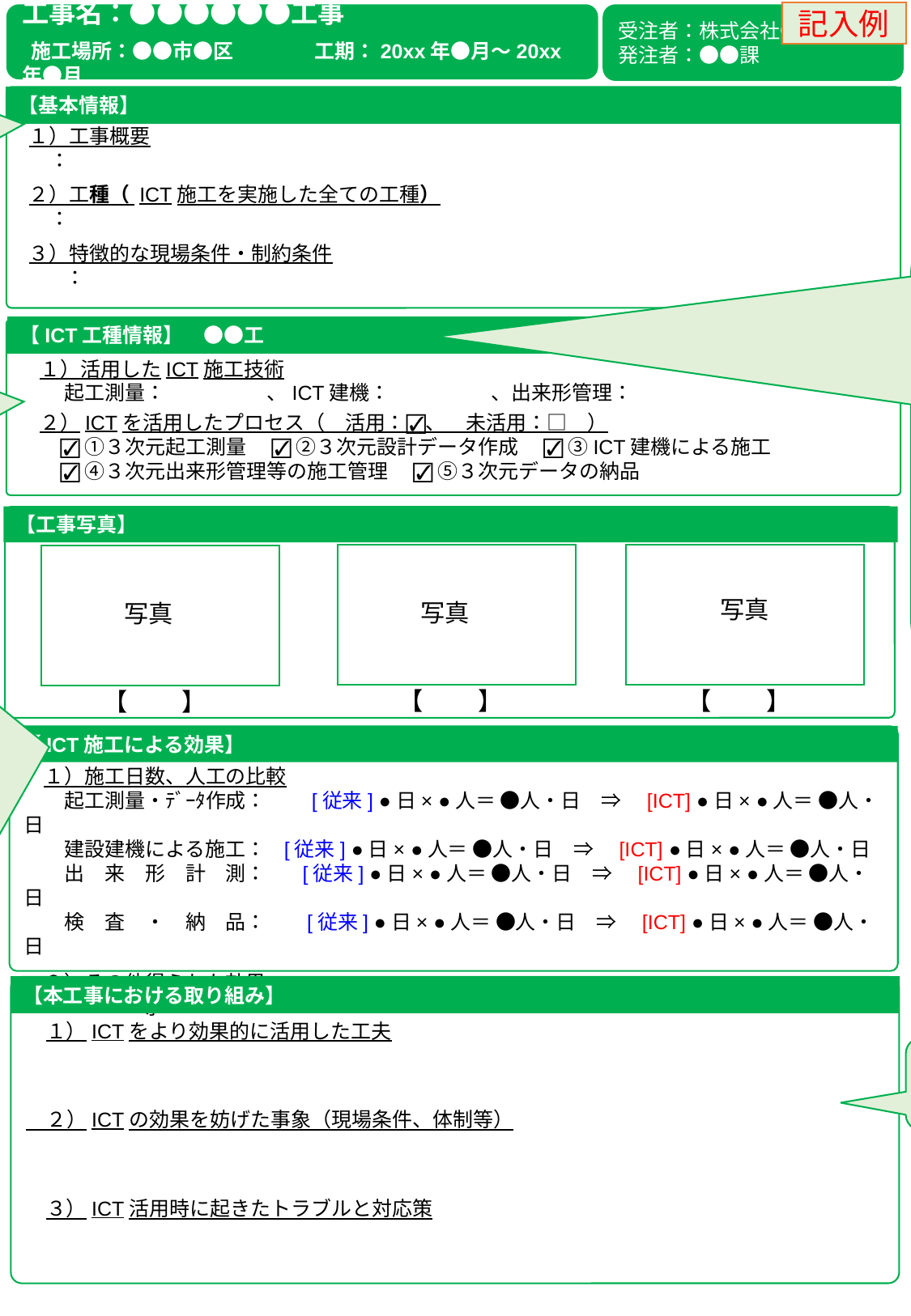

記入例
工事名：●●●●●●工事
 施工場所：●●市●区　　　　工期：20xx年●月～20xx年●月
受注者：株式会社●●建設
発注者：●●課
【基本情報】は、工事全体の情報を記入してください。
工種は、ICT施工を実施した全ての工種と施工量を記載してください。施工量は単位を忘れずに記入してください。
【基本情報】

 １）工事概要
  　：
 ２）工種（ ICT施工を実施した全ての工種）
 　 ：
 ３）特徴的な現場条件・制約条件
 　　：
工種名を記入してください（実施したICT工種が複数の場合は代表工種１つ）
工種名は以下を参考に記入してください、以下に該当する工種がない場合も記入してください。

　【工種】					　【実施内容】
　・土工					⇒掘削、盛土、法面整形等
　・舗装工（路盤工）			⇒路盤工（上層、下層、不陸整正）
　・舗装工（ｱｽﾌｧﾙﾄ舗装工）	⇒Asﾌｨﾆｯｼｬｰ活用
　・舗装工（ｺﾝｸﾘｰﾄ舗装工）	⇒ｽﾘｯﾌﾟﾌｫｰﾑﾍﾟｰﾊﾟ活用
　・舗装工（修繕工）			⇒路面切削機活用
　・浚渫工					⇒河川浚渫
　・法面工					⇒植生工、吹付工、吹付法枠工（建機なし）
　・地盤改良工（安定処理）		⇒路床安定処理工、表層安定処理工
　・地盤改良工（中層混合処理）	⇒中層混合処理
　・地盤改良工（ｽﾗﾘｰ攪拌工）	⇒ｽﾗﾘｰ攪拌工
　・地盤改良工（ﾍﾟｰﾊﾟｰﾄﾞﾚｰﾝ工）	⇒ﾊﾟｰﾁｶﾙﾄﾞﾚｰﾝ工
【ICT工種情報】　●●工

　１）活用したICT施工技術
 　　起工測量：　　　　　、ICT建機：　　　　　、出来形管理：
　２）ICTを活用したプロセス（　活用：☑、　未活用：□　）
　　☑ ①３次元起工測量　 ☑ ②３次元設計データ作成　 ☑ ③ICT建機による施工
　　☑ ④３次元出来形管理等の施工管理　 ☑ ⑤３次元データの納品
【ICT工種情報】以降はICTを活用した工種毎に記載してください。
１）は使用した機器・ソフトの種類又は名称を記入してください。
2工種目以降は次頁に記入してください。
建機は“後付け”かどうかもわかるように記入してください。
【工事写真】

写真
【 　　】

写真
【 　　】

写真
【 　　】
入力する人工は、ICTを活用した工種毎に“日当りの平均人工×施工日数＝総人工”の考えで記入してください。従来とICTで比較する例を以下に示します。

【記入していただく内容（例）】
・　起工測量・ﾃﾞｰﾀ作成：
[従来]現地測量＋設計照査・見直し　等
[ICT]　現地測量＋３次元データ作成＋３次元データ活用（照査・見直し）等

・　建機による施工：
[従来]丁張の設置/墨出し＋建機による施工　等
[ICT]　ICT建機のセティング＋建機による施工　等

・　出来形計測：
[従来]従来計測での出来形管理　等
[ICT]　３次元計測による出来形管理　等

・　検査・納品：
[従来]検査書類作成＋検査対応（現地含む）＋納品　等
[ICT]　検査書類作成＋検査対応＋納品等
【ICT施工による効果】

　１）施工日数、人工の比較
　　起工測量・ﾃﾞｰﾀ作成：　　[従来] ●日× ●人＝ ●人・日　⇒　[ICT] ●日× ●人＝ ●人・日
　　建設建機による施工：   [従来] ●日× ●人＝ ●人・日　⇒　[ICT] ●日× ●人＝ ●人・日
　　出　来　形　計　測：       [従来] ●日× ●人＝ ●人・日　⇒　[ICT] ●日× ●人＝ ●人・日
　　検　査　・　納　品：        [従来] ●日× ●人＝ ●人・日　⇒　[ICT] ●日× ●人＝ ●人・日

　２）その他得られた効果
　・　　　等

【本工事における取り組み】

　１）ICTをより効果的に活用した工夫

　２）ICTの効果を妨げた事象（現場条件、体制等）

　３）ICT活用時に起きたトラブルと対応策

本工事のICT活用において、生産性を向上させた工夫や低下した事象、トラブル対応についてご記入ください。